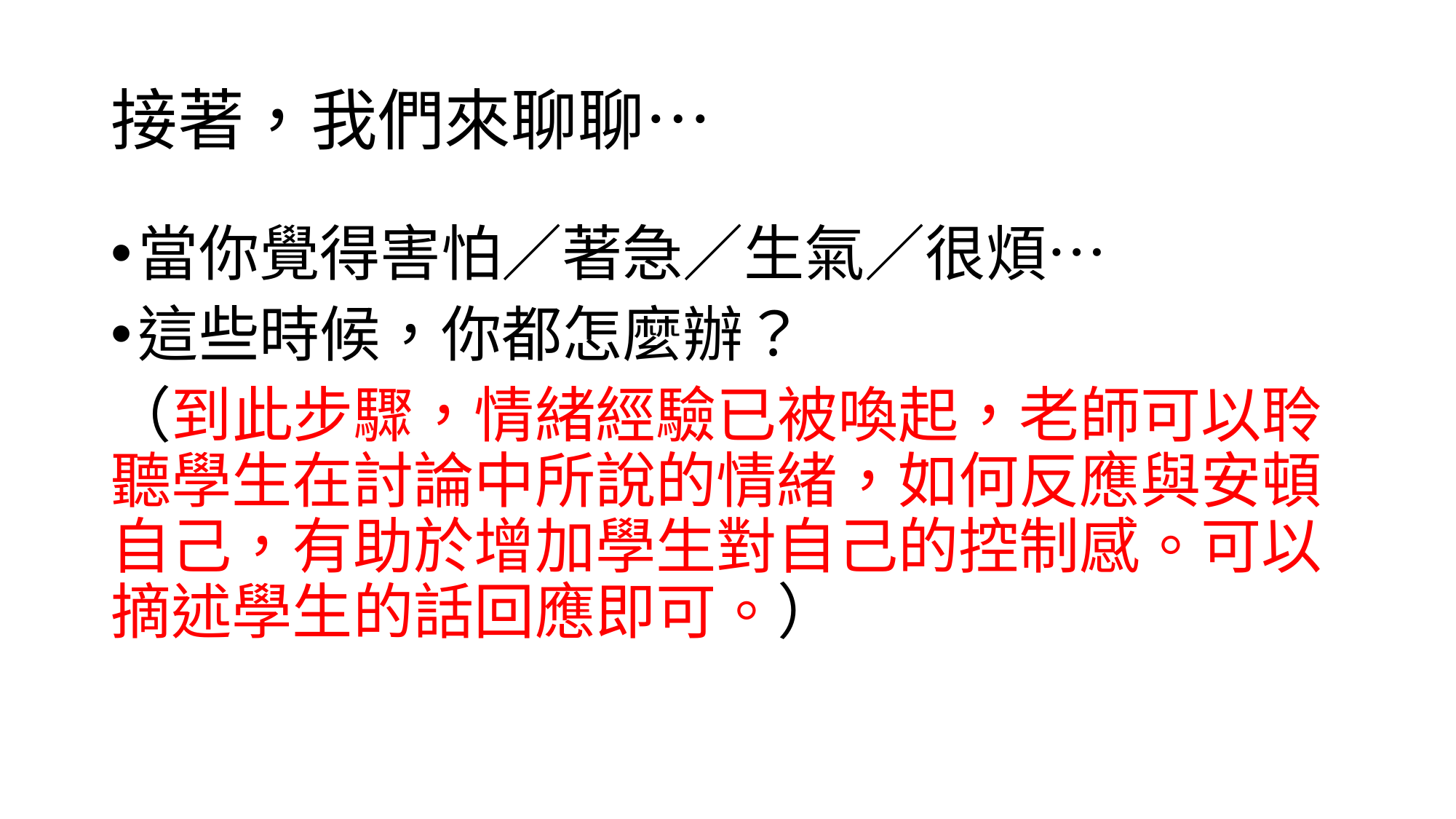

# 接著，我們來聊聊…
當你覺得害怕／著急／生氣／很煩…
這些時候，你都怎麼辦？
（到此步驟，情緒經驗已被喚起，老師可以聆聽學生在討論中所說的情緒，如何反應與安頓自己，有助於增加學生對自己的控制感。可以摘述學生的話回應即可。）